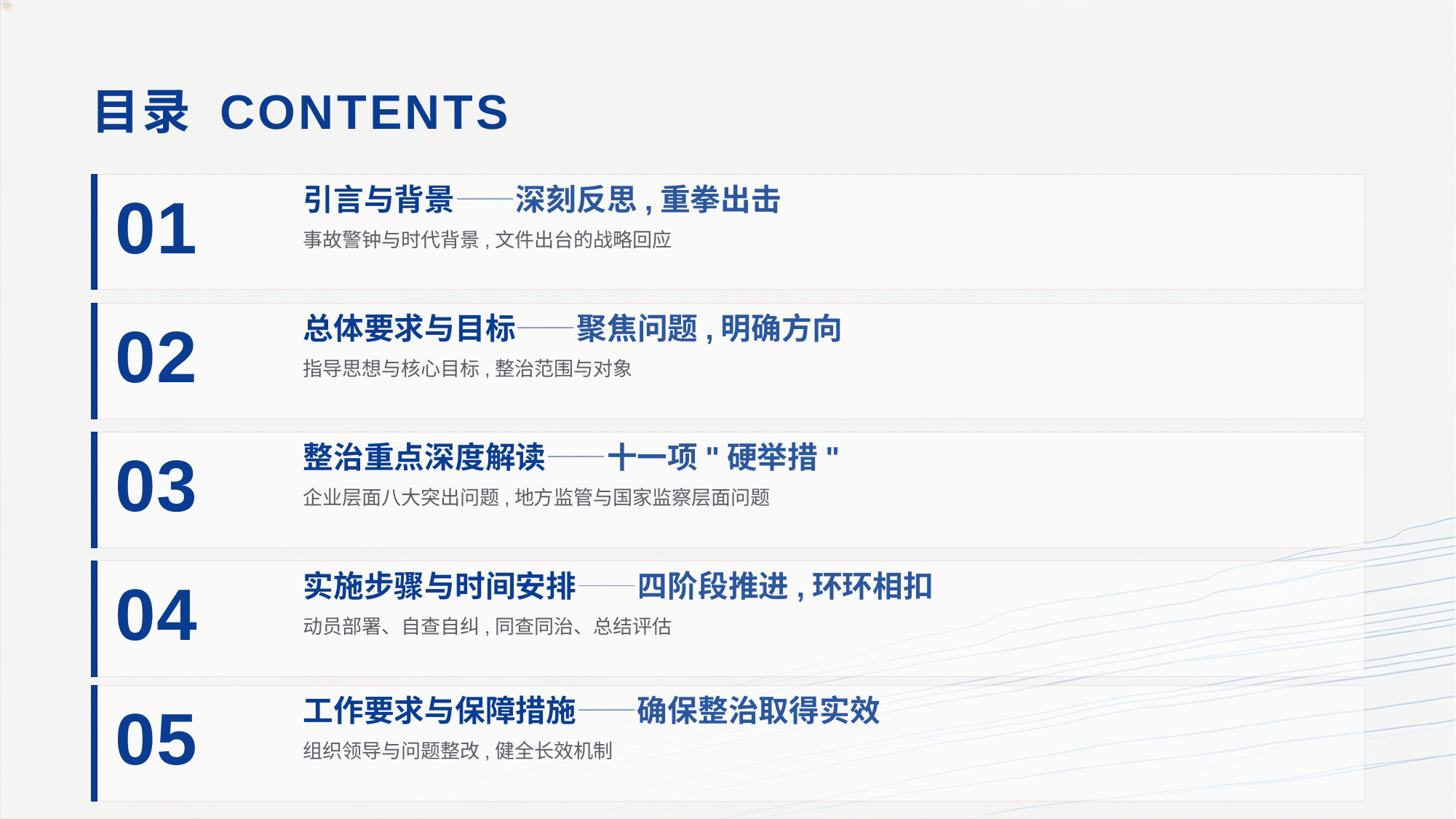

目录 CONTENTS

01
引言与背景——深刻反思,重拳出击
事故警钟与时代背景,文件出台的战略回应

02
总体要求与目标——聚焦问题,明确方向
指导思想与核心目标,整治范围与对象

03
整治重点深度解读——十一项"硬举措"
企业层面八大突出问题,地方监管与国家监察层面问题

04
实施步骤与时间安排——四阶段推进,环环相扣
动员部署、自查自纠,同查同治、总结评估

05
工作要求与保障措施——确保整治取得实效
组织领导与问题整改,健全长效机制